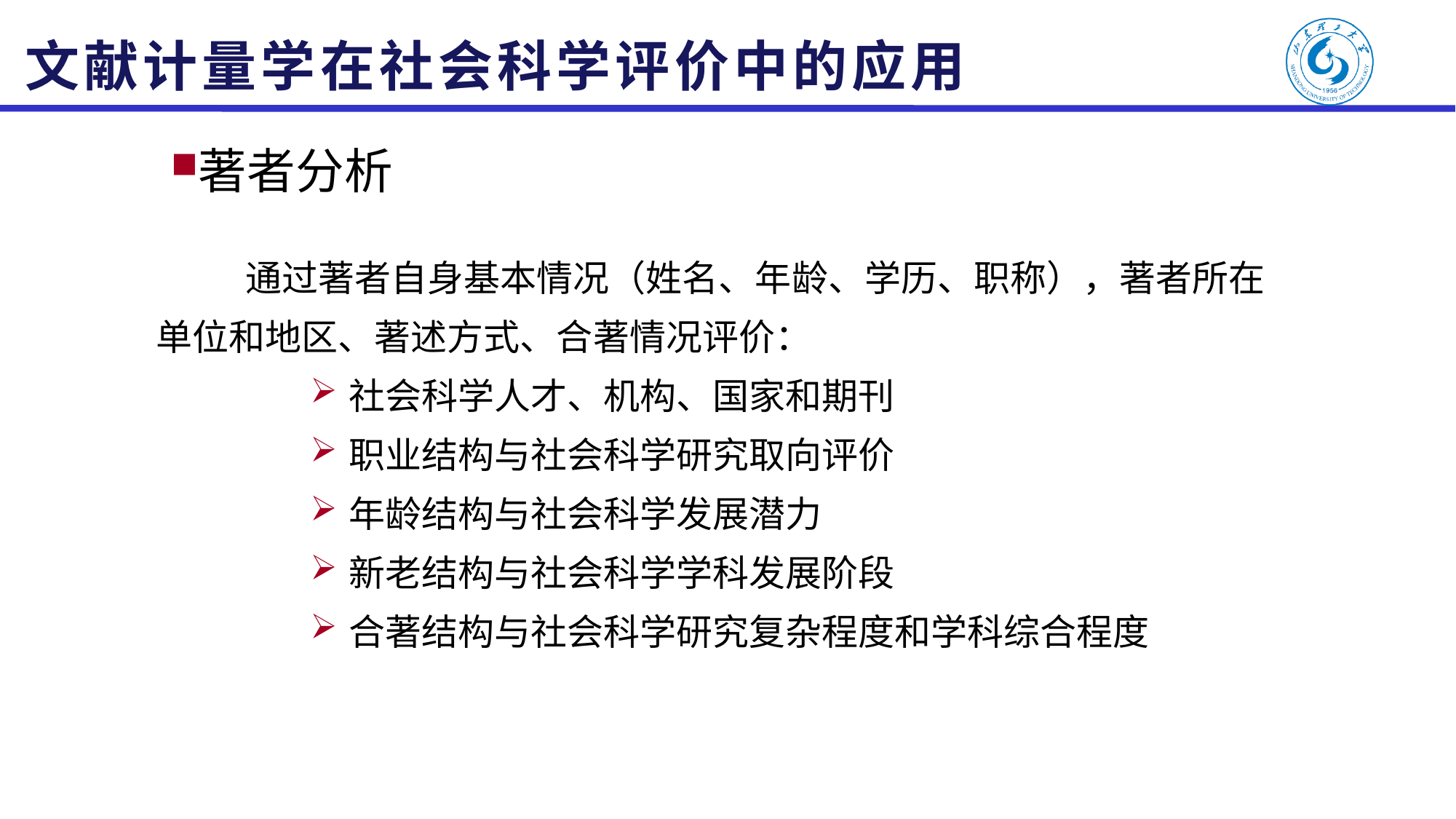

# 文献计量学在社会科学评价中的应用
著者分析
通过著者自身基本情况（姓名、年龄、学历、职称），著者所在单位和地区、著述方式、合著情况评价：
社会科学人才、机构、国家和期刊
职业结构与社会科学研究取向评价
年龄结构与社会科学发展潜力
新老结构与社会科学学科发展阶段
合著结构与社会科学研究复杂程度和学科综合程度